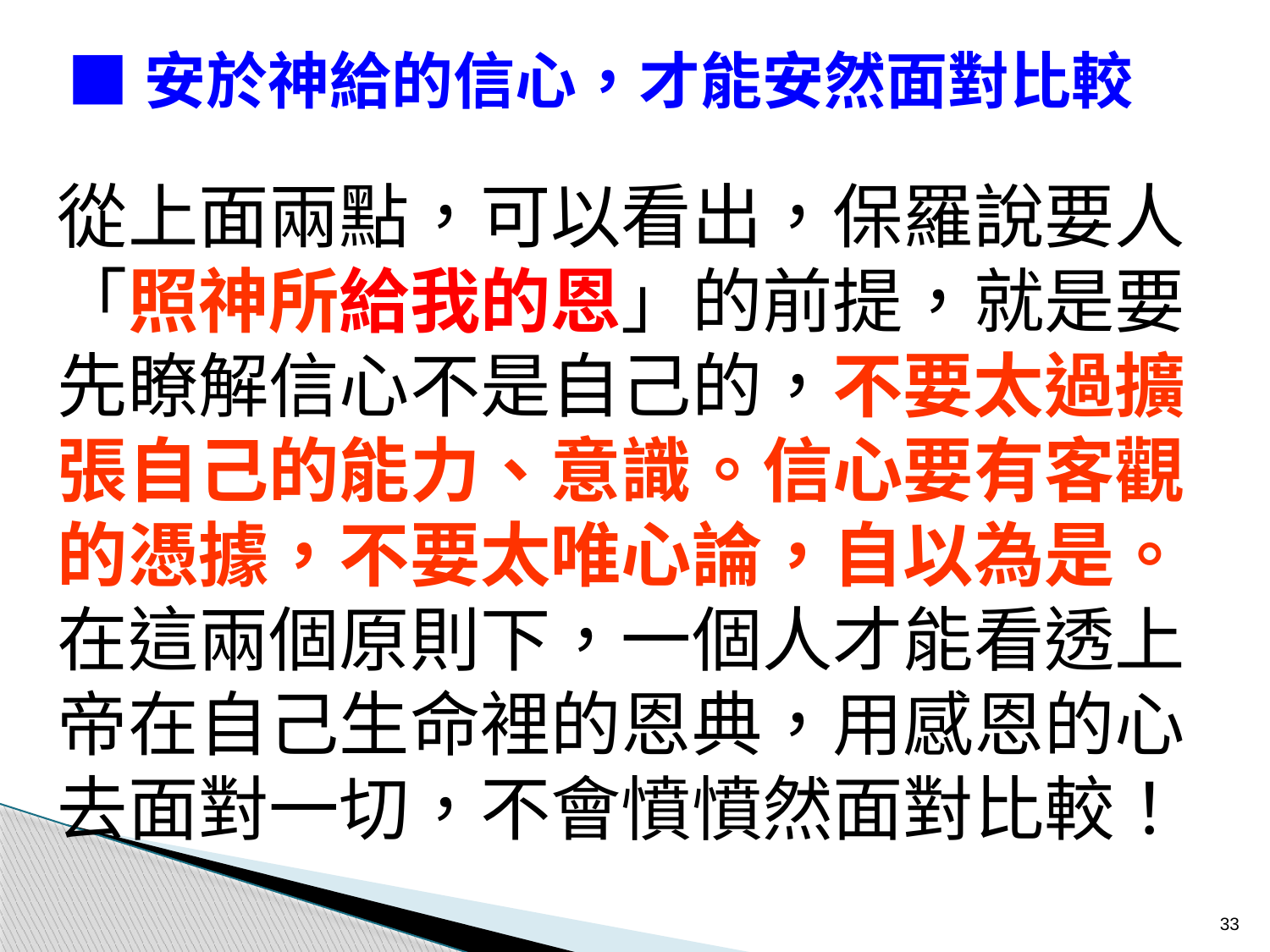

■安於神給的信心，才能安然面對比較
從上面兩點，可以看出，保羅說要人「照神所給我的恩」的前提，就是要先瞭解信心不是自己的，不要太過擴張自己的能力、意識。信心要有客觀的憑據，不要太唯心論，自以為是。在這兩個原則下，一個人才能看透上帝在自己生命裡的恩典，用感恩的心去面對一切，不會憤憤然面對比較！
33